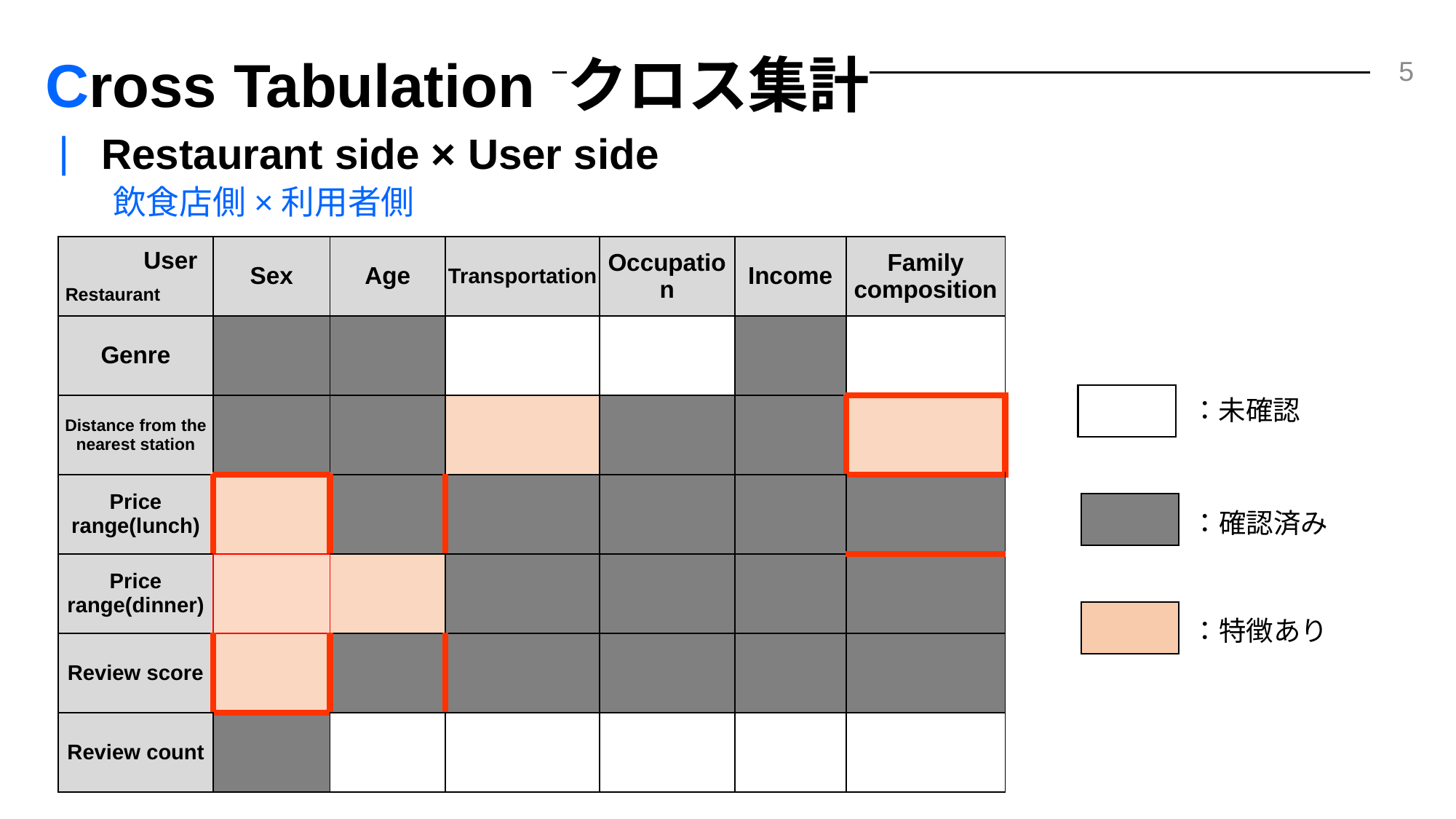

5
# Cross Tabulation クロス集計
Restaurant side × User side
飲食店側×利用者側
|  | Sex | Age | Transportation | Occupation | Income | Family composition |
| --- | --- | --- | --- | --- | --- | --- |
| Genre |  |  |  |  |  |  |
| Distance from the nearest station |  |  |  |  |  |  |
| Price range(lunch) |  |  |  |  |  |  |
| Price range(dinner) |  |  |  |  |  |  |
| Review score |  |  |  |  |  |  |
| Review count |  |  |  |  |  |  |
User
Restaurant

：未確認

：確認済み

：特徴あり